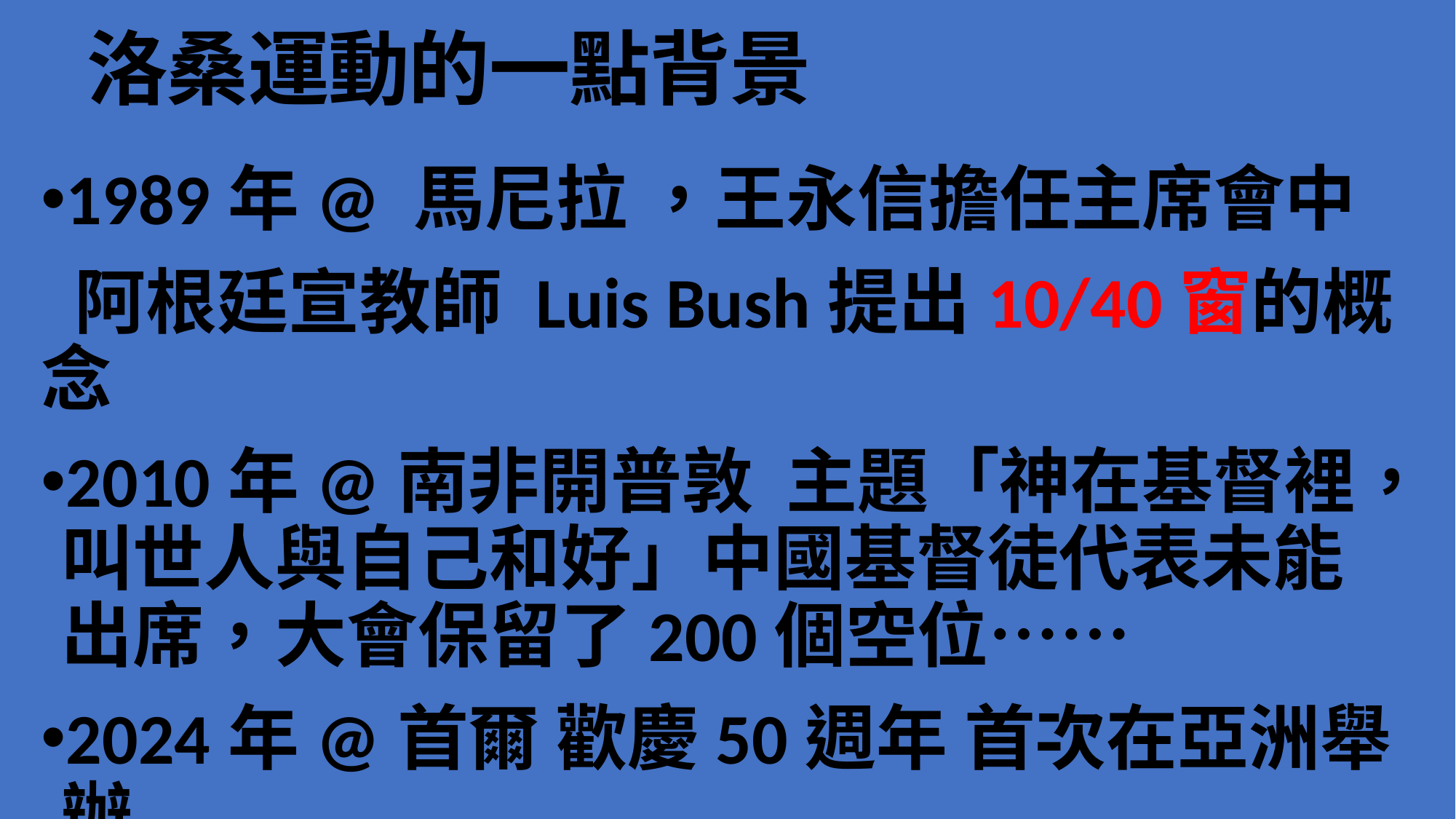

# 洛桑運動的一點背景
1989年@ 馬尼拉 ，王永信擔任主席會中
 阿根廷宣教師 Luis Bush提出10/40窗的概念
2010年@南非開普敦  主題「神在基督裡，叫世人與自己和好」中國基督徒代表未能出席，大會保留了200個空位⋯⋯
2024年@首爾 歡慶50週年 首次在亞洲舉辦
 中國代表終於有人能出席